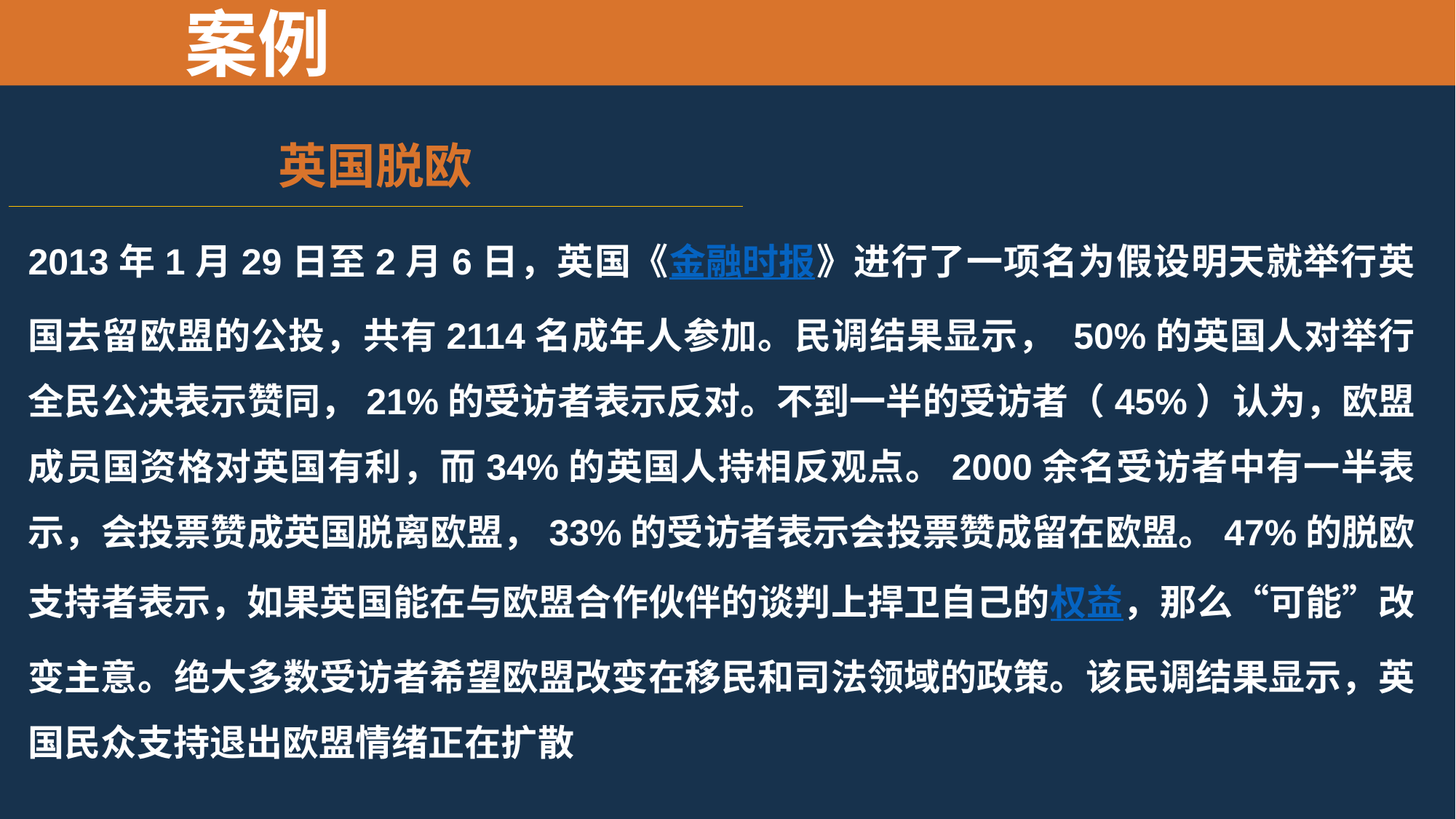

案例
英国脱欧
2013年1月29日至2月6日，英国《金融时报》进行了一项名为假设明天就举行英国去留欧盟的公投，共有2114名成年人参加。民调结果显示， 50%的英国人对举行全民公决表示赞同，21%的受访者表示反对。不到一半的受访者（45%）认为，欧盟成员国资格对英国有利，而34%的英国人持相反观点。2000余名受访者中有一半表示，会投票赞成英国脱离欧盟，33%的受访者表示会投票赞成留在欧盟。47%的脱欧支持者表示，如果英国能在与欧盟合作伙伴的谈判上捍卫自己的权益，那么“可能”改变主意。绝大多数受访者希望欧盟改变在移民和司法领域的政策。该民调结果显示，英国民众支持退出欧盟情绪正在扩散